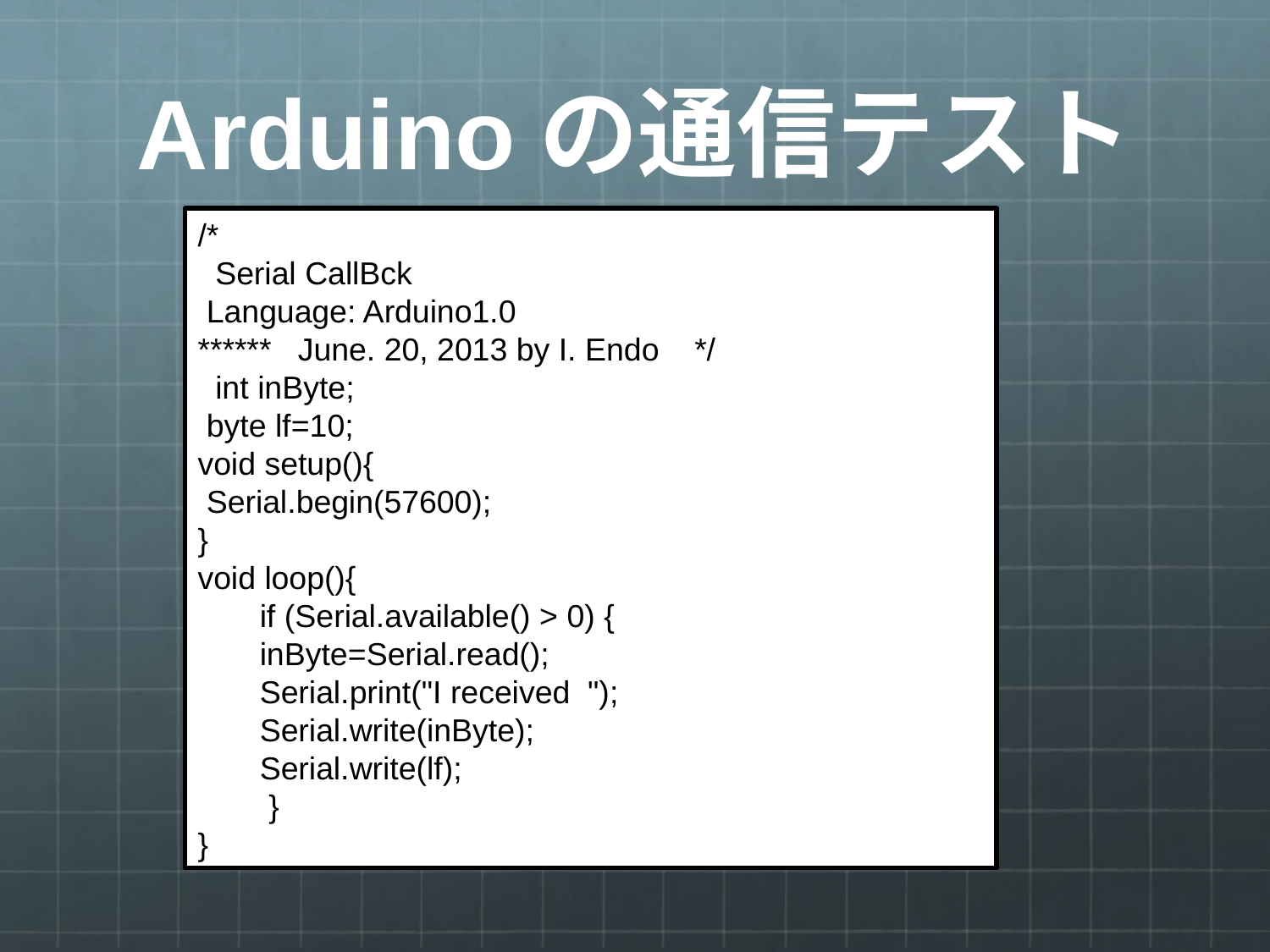

# Arduinoの通信テスト
/*
  Serial CallBck
 Language: Arduino1.0
******   June. 20, 2013 by I. Endo    */
  int inByte;
 byte lf=10;
void setup(){
 Serial.begin(57600);
}
void loop(){
       if (Serial.available() > 0) {
       inByte=Serial.read();
       Serial.print("I received  ");
       Serial.write(inByte);
       Serial.write(lf);
        }
}